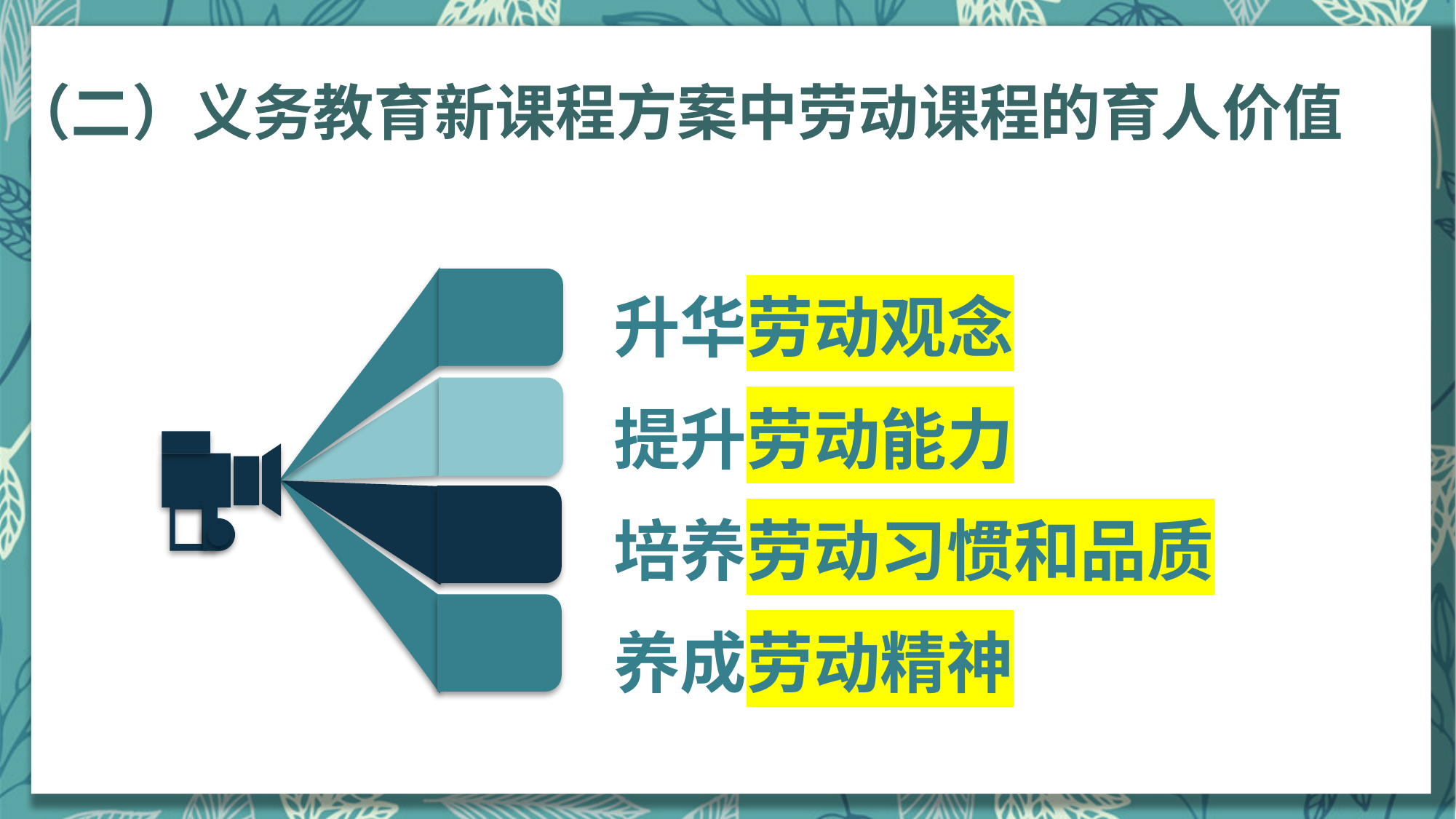

（二）义务教育新课程方案中劳动课程的育人价值
升华劳动观念

提升劳动能力

培养劳动习惯和品质

养成劳动精神